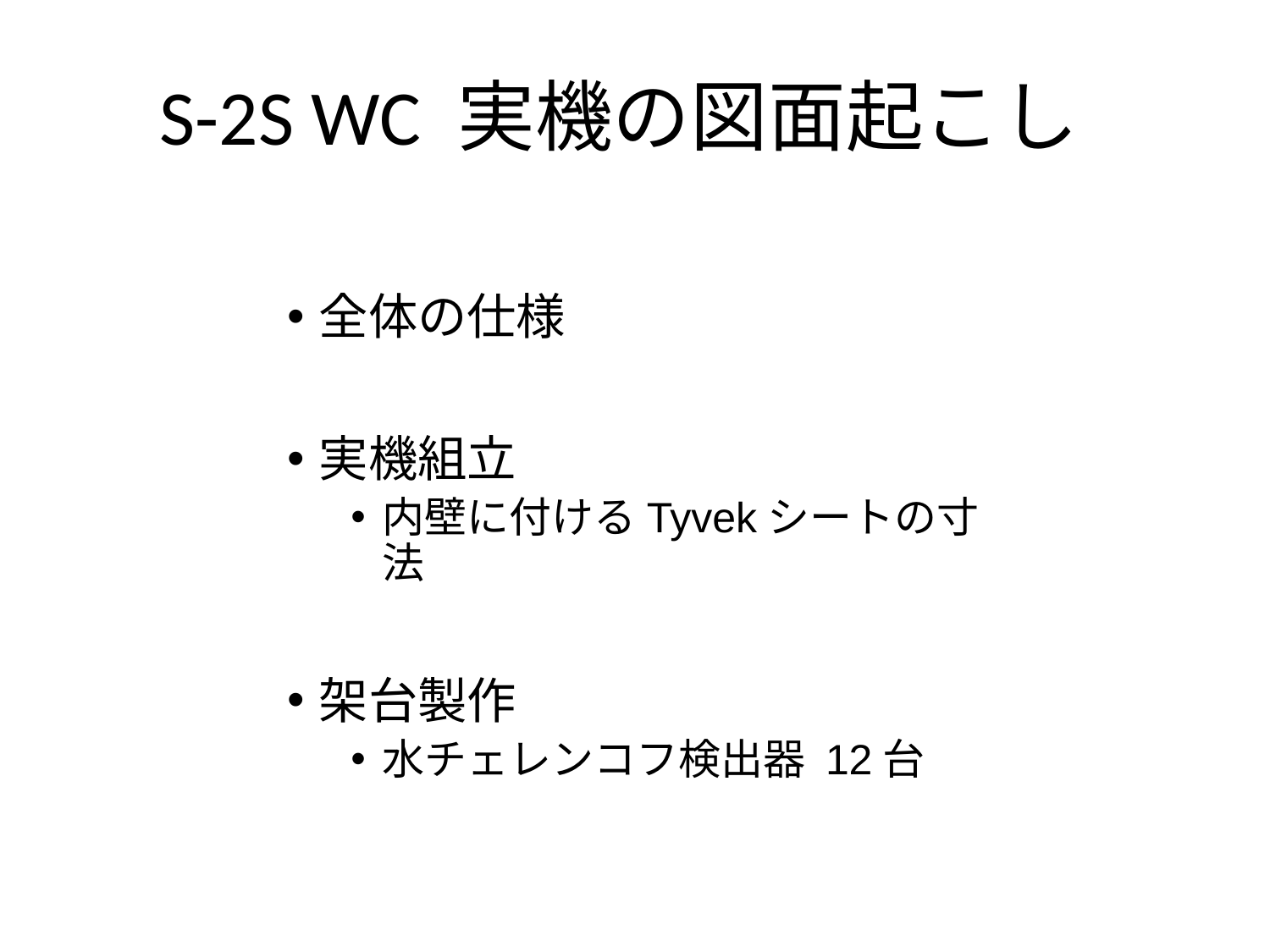

# S-2S WC 実機の図面起こし
全体の仕様

実機組立
内壁に付けるTyvekシートの寸法

架台製作
水チェレンコフ検出器 12台